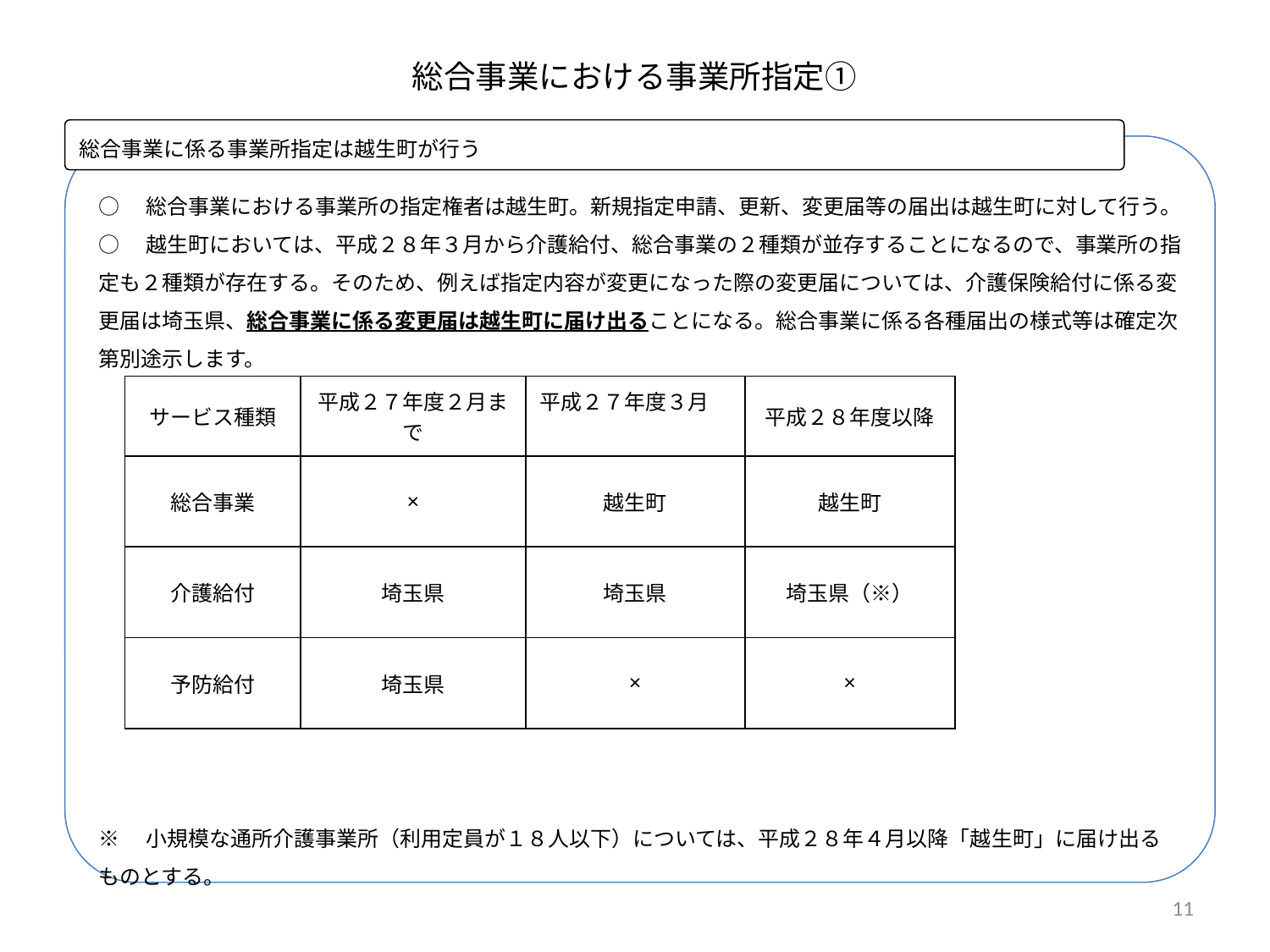

# 総合事業における事業所指定①
総合事業に係る事業所指定は越生町が行う

○　総合事業における事業所の指定権者は越生町。新規指定申請、更新、変更届等の届出は越生町に対して⾏う。
○　越生町においては、平成２８年３月から介護給付、総合事業の２種類が並存することになるので、事業所の指定も２種類が存在する。そのため、例えば指定内容が変更になった際の変更届については、介護保険給付に係る変更届は埼玉県、総合事業に係る変更届は越生町に届け出ることになる。総合事業に係る各種届出の様式等は確定次第別途⽰します。

※　小規模な通所介護事業所（利用定員が１８人以下）については、平成２８年４月以降「越生町」に届け出るものとする。

○総合事業における事業所の指定権者は市川市。新規指定申請、更新申請、変更届、加算届等の届出は市川市に対し

○総合事業における事業所の指定権者は越生町。新規指定申請、更新、変更届等の届出は越生町に対して⾏う。

○H27.4からH30.3までは、介護給付、総合事業の２種類が並存することになるので、事業所の指定も３種類が存

在する。そのため、例えば指定内容が変更になった際の変更届については、介護保険給付に係る変更届は埼玉県、

総合事業に係る変更届は越生町に届け出ることになる。総合事業に係る各種届出の様式等は別途⽰す。

| サービス種類 | 平成２７年度２月まで | 平成２７年度３月 | 平成２８年度以降 |
| --- | --- | --- | --- |
| 総合事業 | × | 越生町 | 越生町 |
| 介護給付 | 埼玉県 | 埼玉県 | 埼玉県（※） |
| 予防給付 | 埼玉県 | × | × |
11